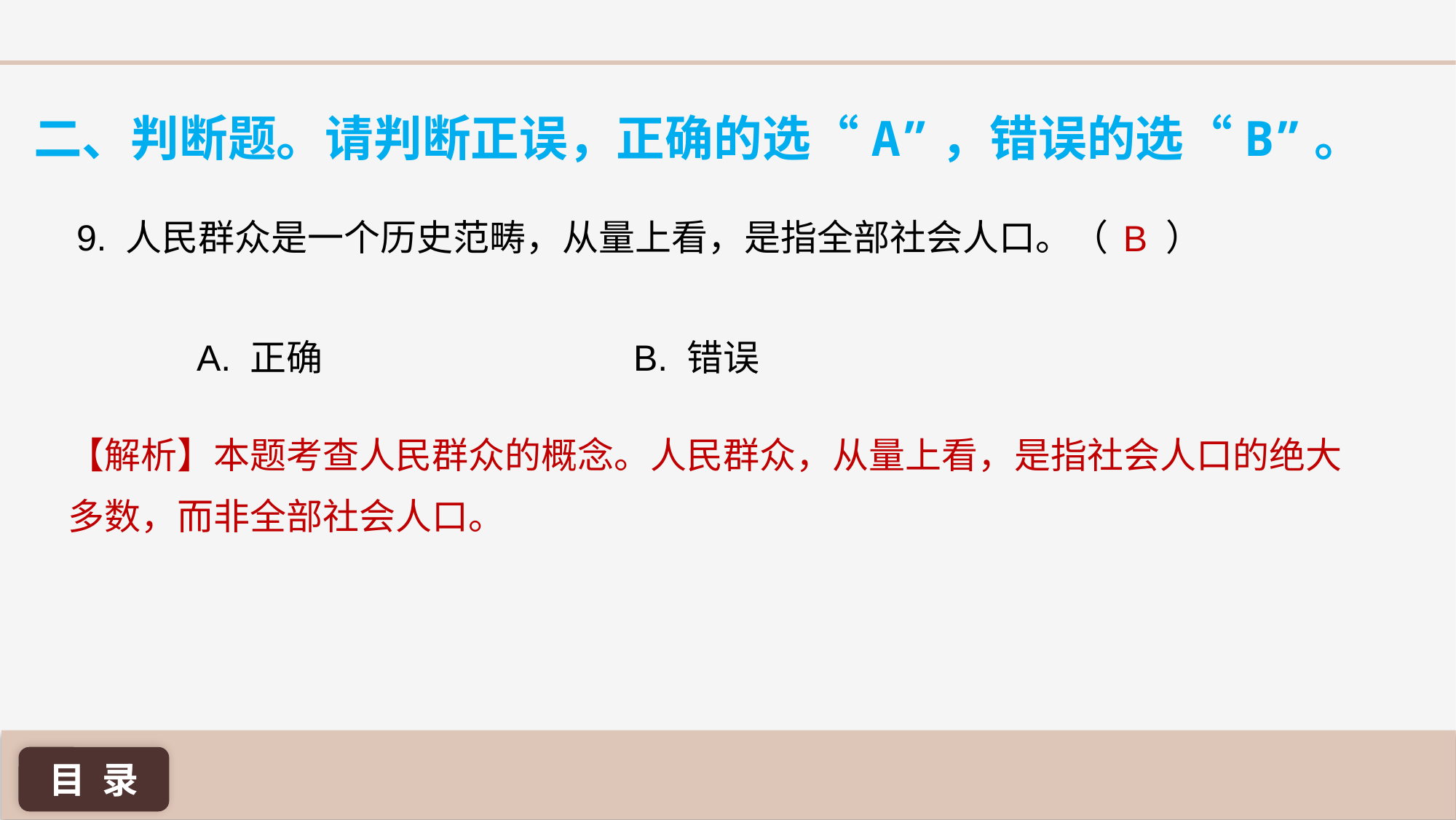

二、判断题。请判断正误，正确的选“A”，错误的选“B”。
B
9. 人民群众是一个历史范畴，从量上看，是指全部社会人口。（       ）
A. 正确 			B. 错误
【解析】本题考查人民群众的概念。人民群众，从量上看，是指社会人口的绝大多数，而非全部社会人口。